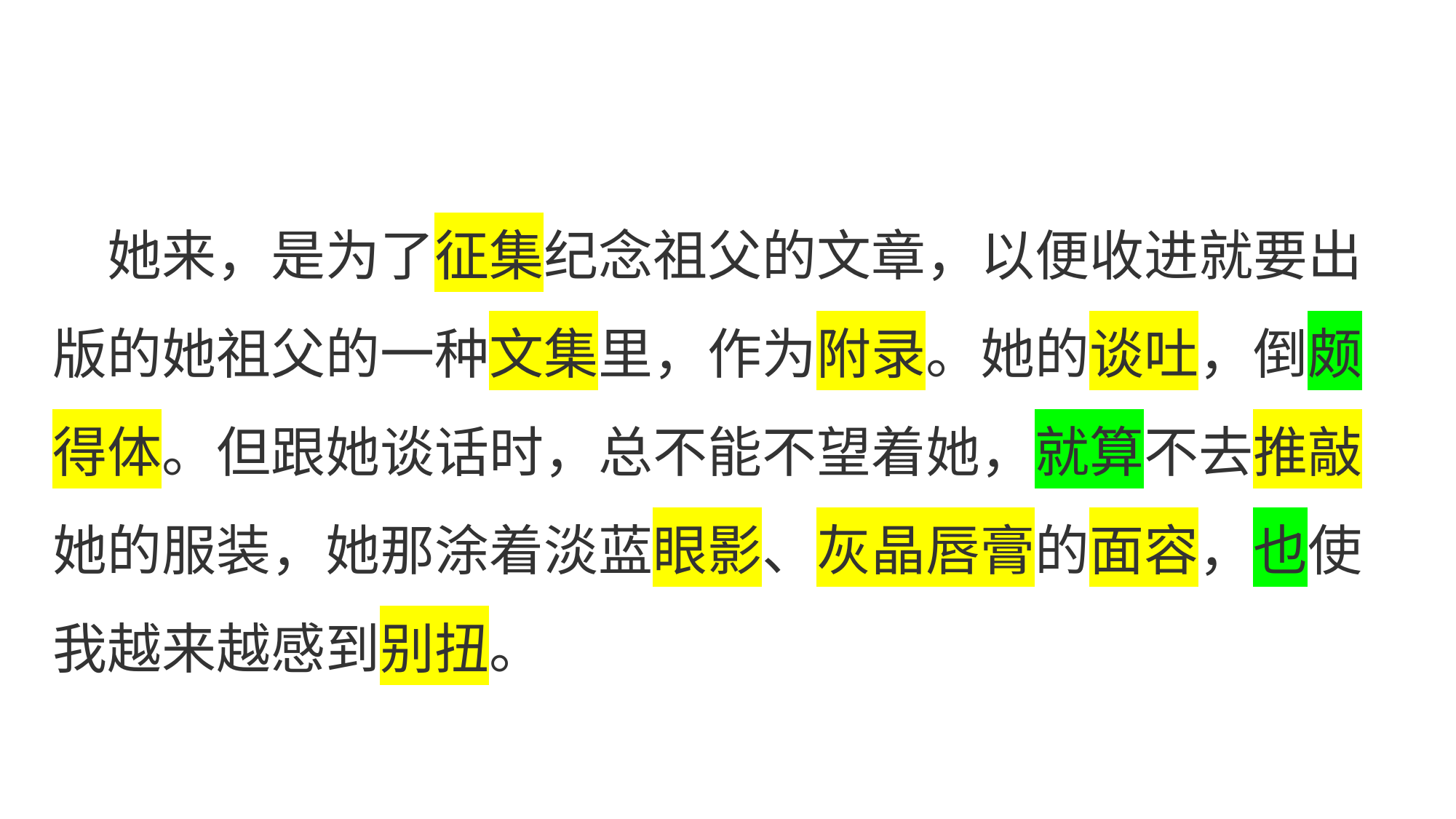

她来，是为了征集纪念祖父的文章，以便收进就要出版的她祖父的一种文集里，作为附录。她的谈吐，倒颇得体。但跟她谈话时，总不能不望着她，就算不去推敲她的服装，她那涂着淡蓝眼影、灰晶唇膏的面容，也使我越来越感到别扭。